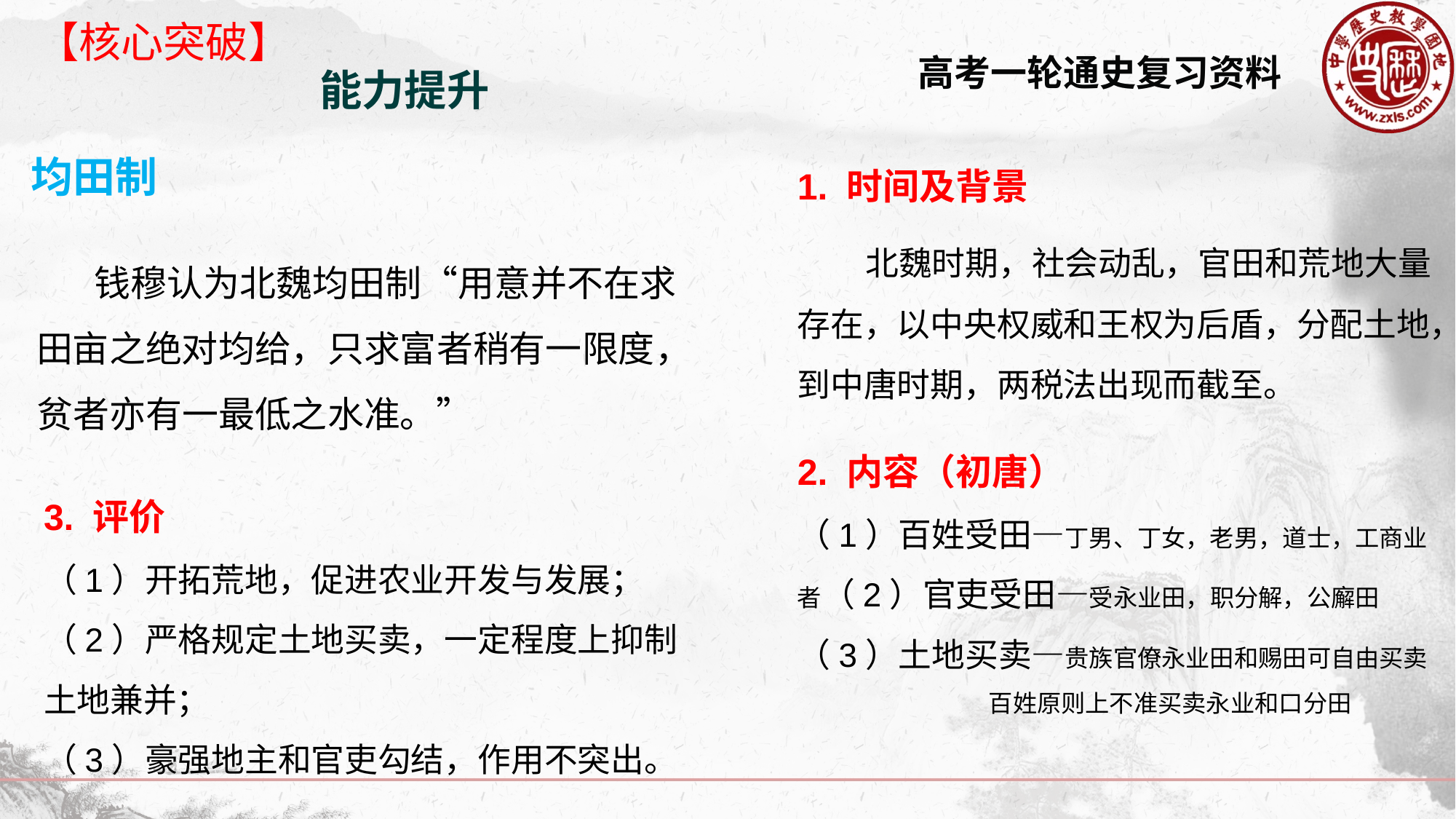

【核心突破】
能力提升
均田制
1. 时间及背景
      北魏时期，社会动乱，官田和荒地大量存在，以中央权威和王权为后盾，分配土地，到中唐时期，两税法出现而截至。
      钱穆认为北魏均田制“用意并不在求田亩之绝对均给，只求富者稍有一限度，贫者亦有一最低之水准。”
2. 内容（初唐）
（1）百姓受田—丁男、丁女，老男，道士，工商业者（2）官吏受田—受永业田，职分解，公廨田
（3）土地买卖—贵族官僚永业田和赐田可自由买卖
                                  百姓原则上不准买卖永业和口分田
3. 评价
（1）开拓荒地，促进农业开发与发展；
（2）严格规定土地买卖，一定程度上抑制土地兼并；
（3）豪强地主和官吏勾结，作用不突出。